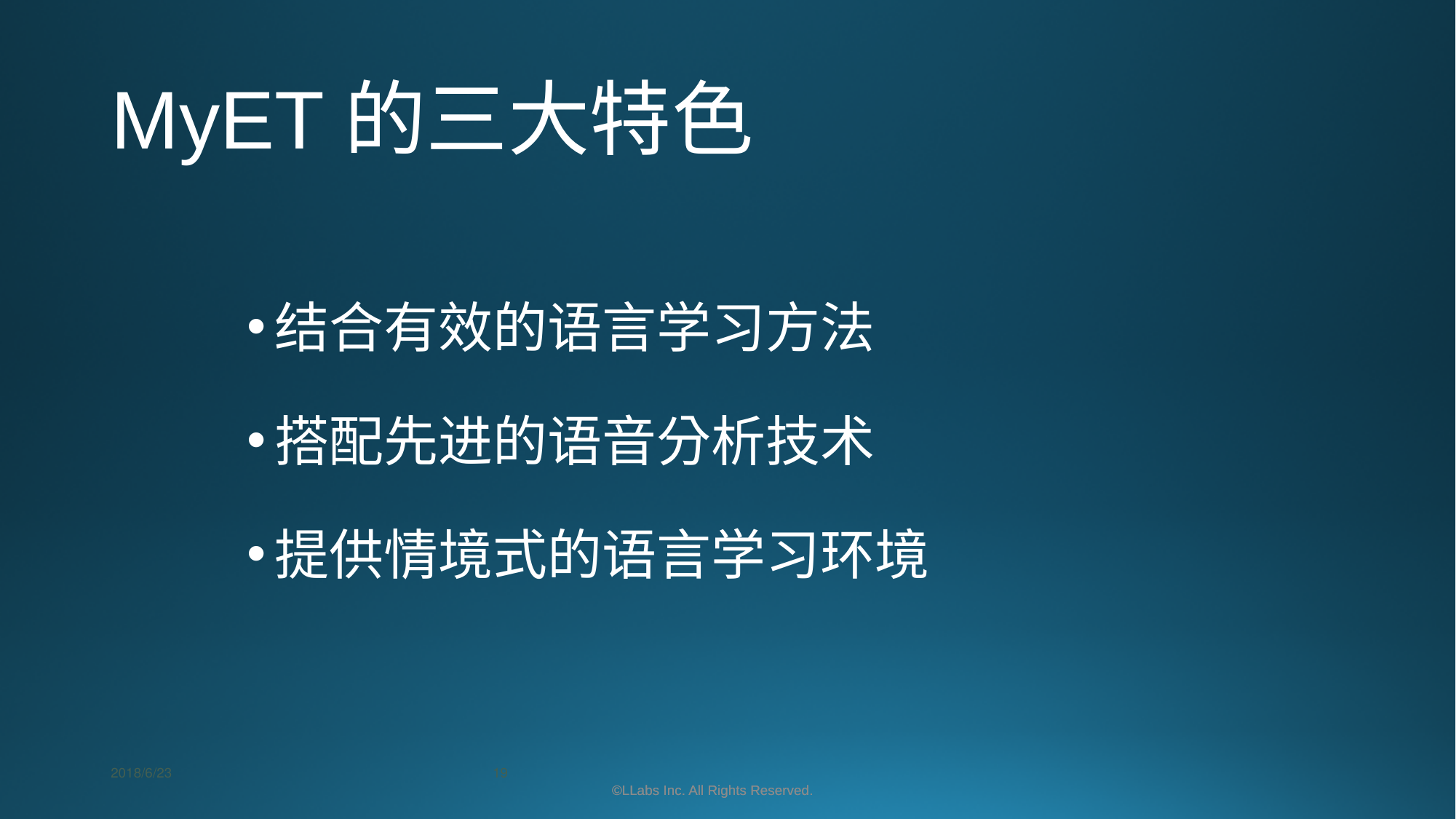

# MyET的三大特色
结合有效的语言学习方法
搭配先进的语音分析技术
提供情境式的语言学习环境

2018/6/23
19